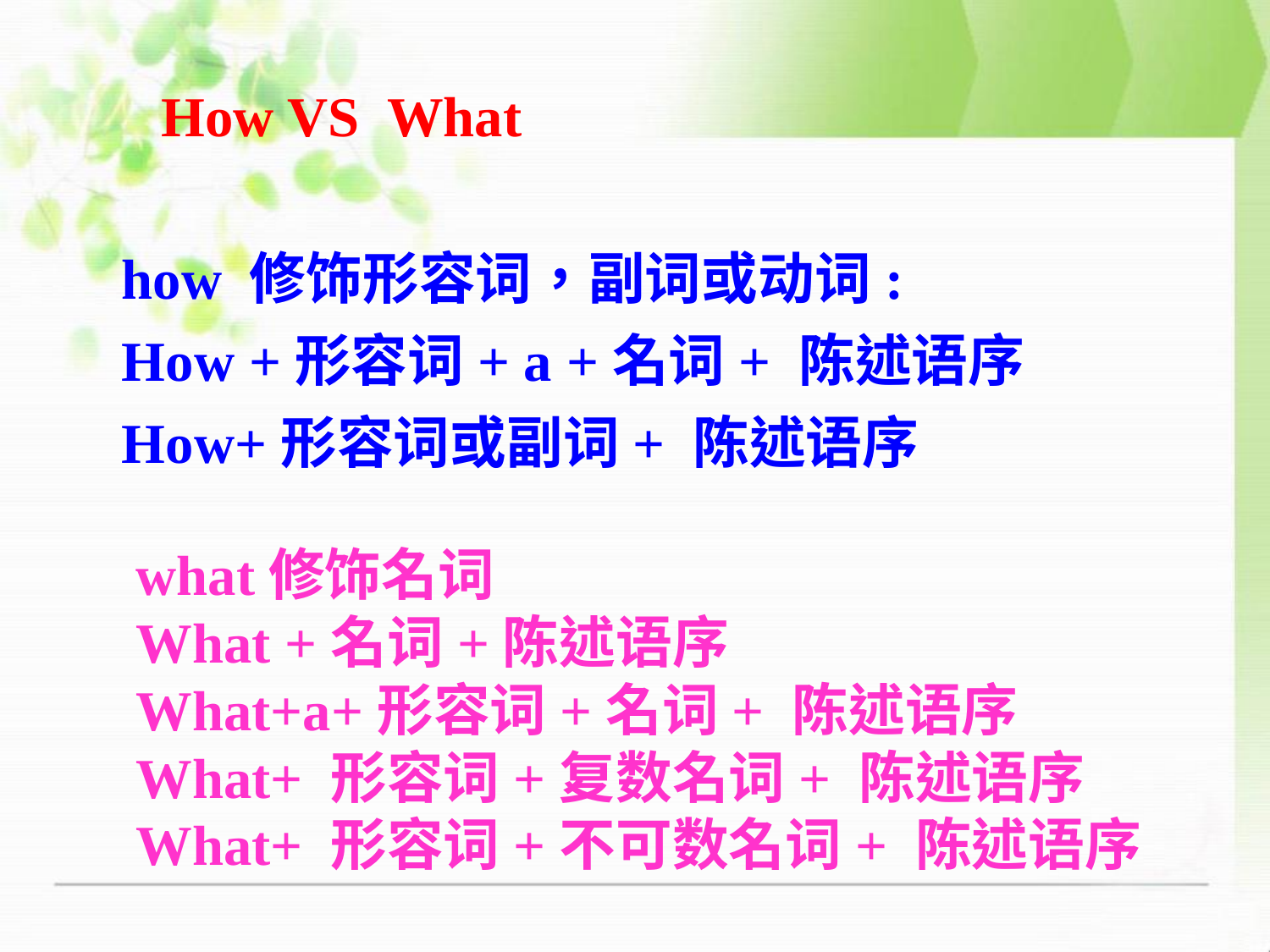

How VS  What

how 修饰形容词，副词或动词:
How +形容词+ a +名词+ 陈述语序
How+形容词或副词+ 陈述语序

what修饰名词
What +名词+陈述语序
What+a+形容词+名词+ 陈述语序
What+ 形容词+复数名词+ 陈述语序
What+ 形容词+不可数名词+ 陈述语序